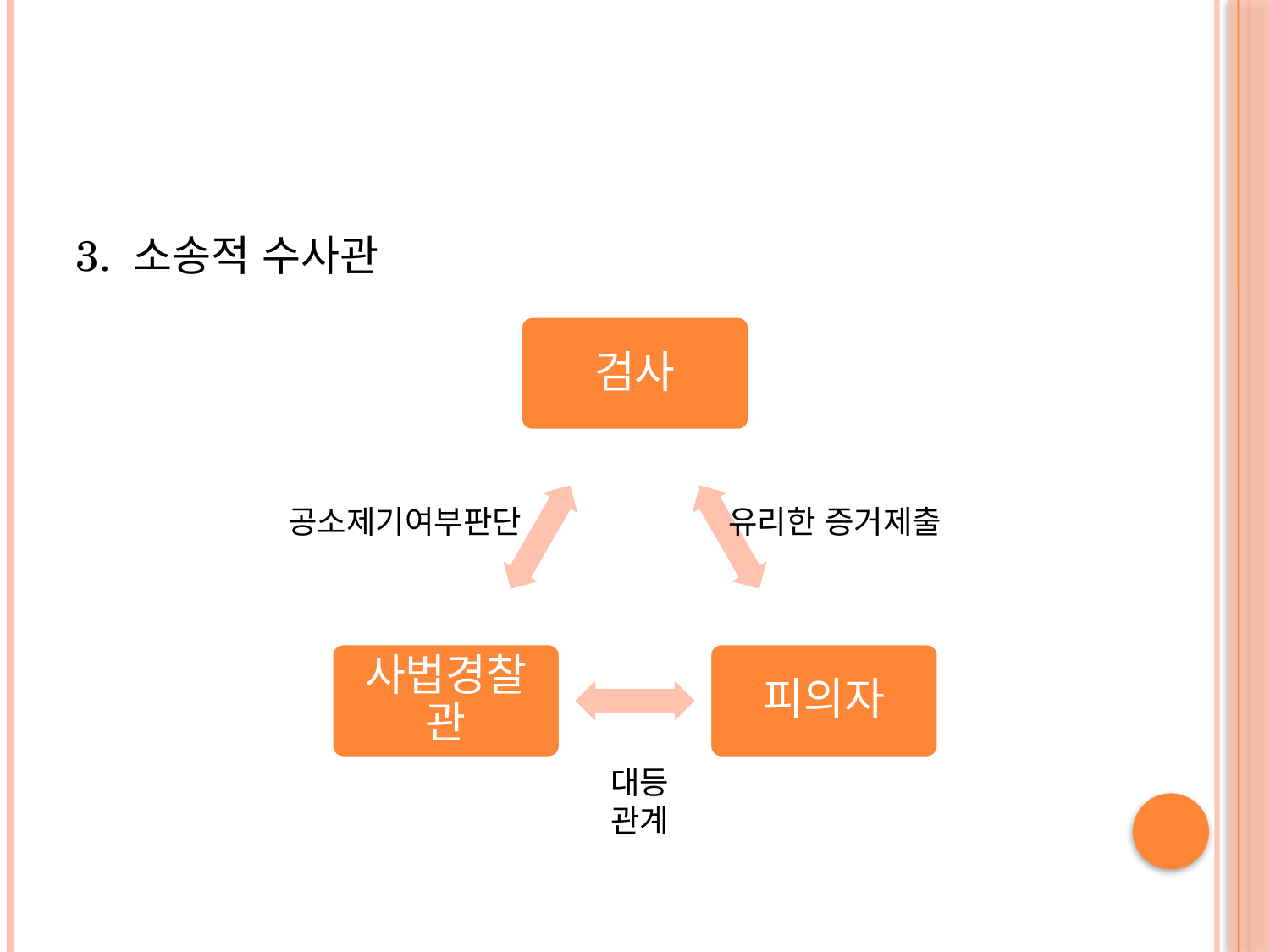

#
3. 소송적 수사관
검사

피의자

사법경찰관

공소제기여부판단
유리한 증거제출
대등
관계